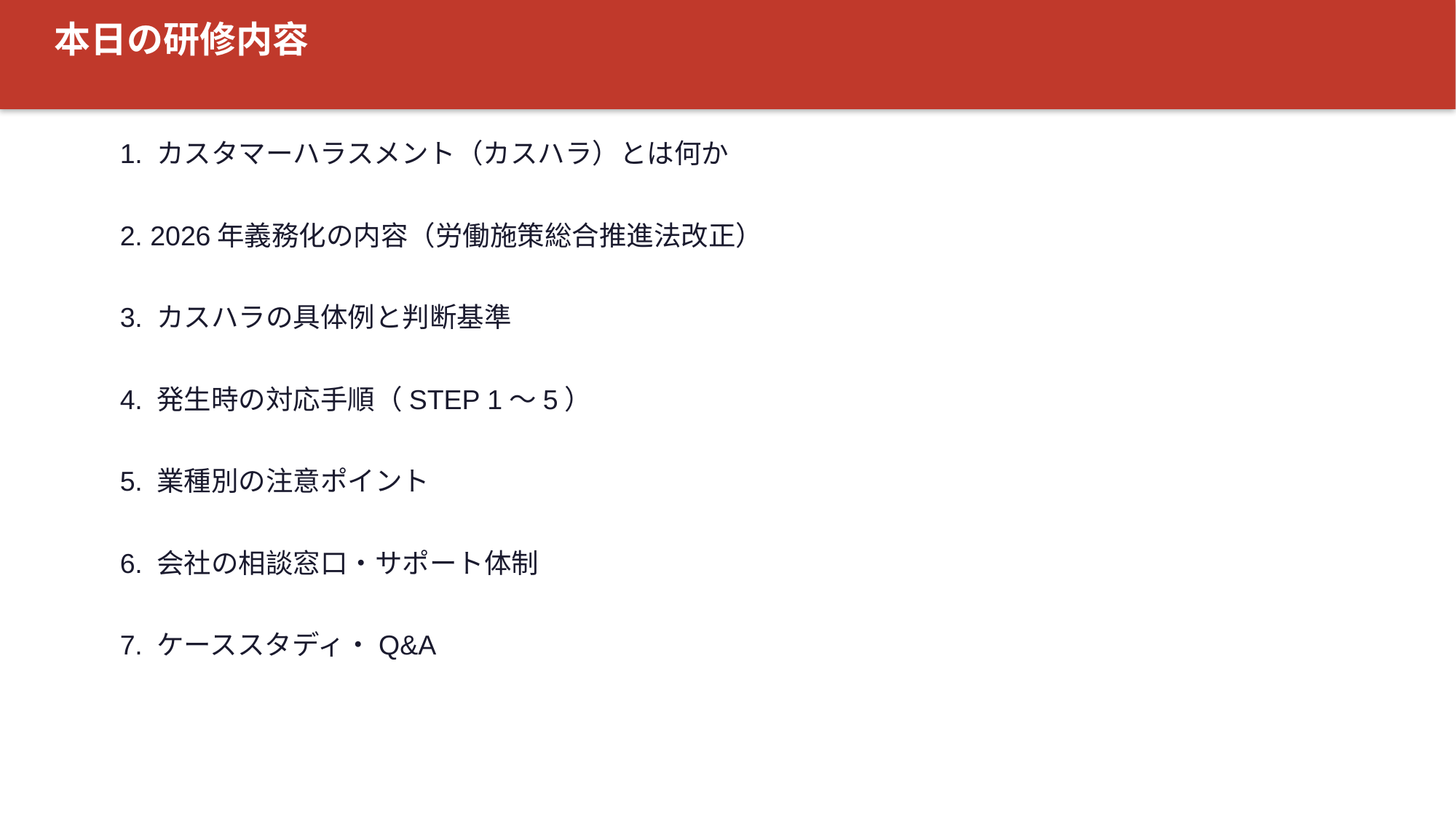

本日の研修内容
1. カスタマーハラスメント（カスハラ）とは何か
2. 2026年義務化の内容（労働施策総合推進法改正）
3. カスハラの具体例と判断基準
4. 発生時の対応手順（STEP 1〜5）
5. 業種別の注意ポイント
6. 会社の相談窓口・サポート体制
7. ケーススタディ・Q&A